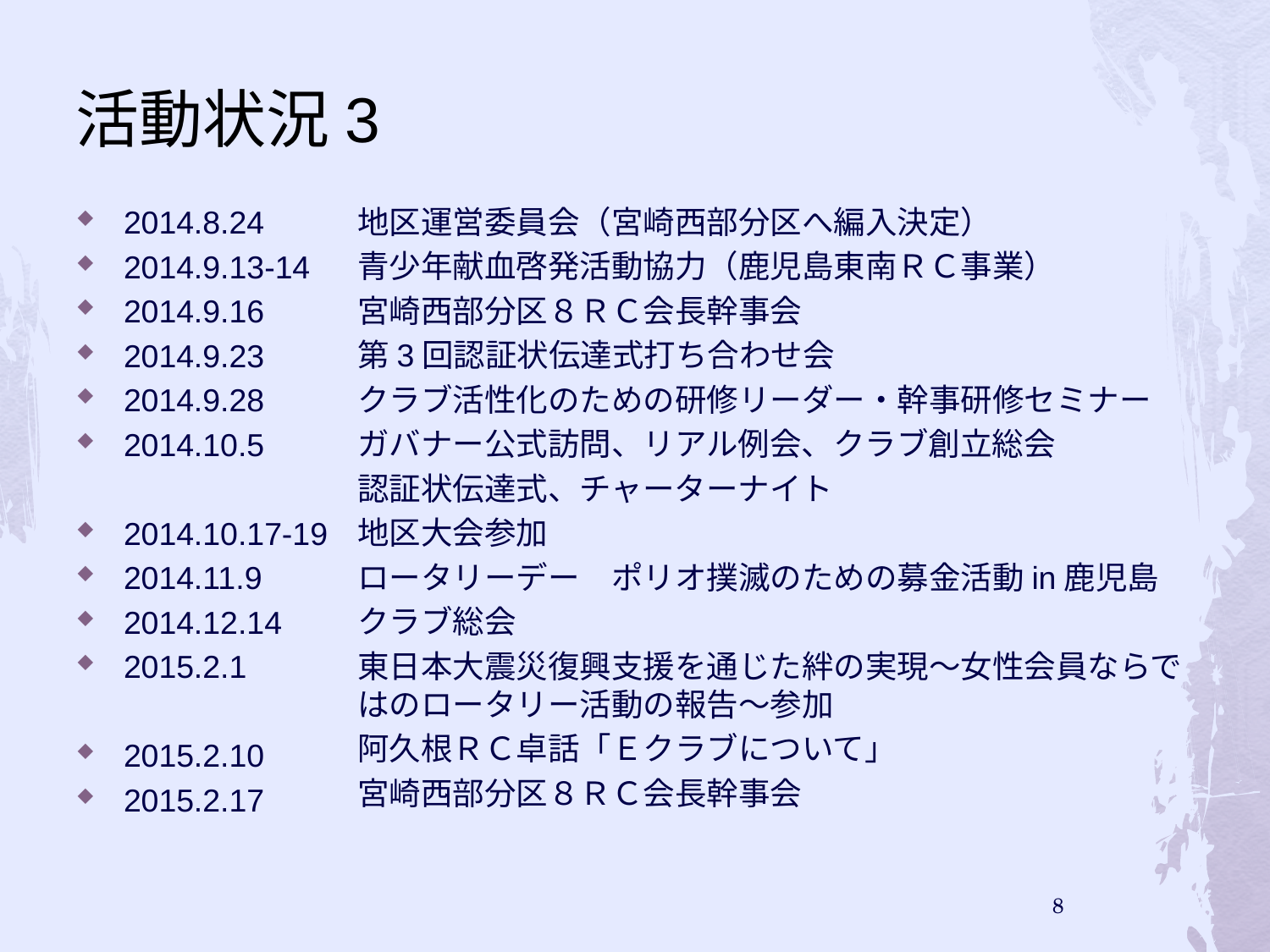

# 活動状況3
2014.8.24
2014.9.13-14
2014.9.16
2014.9.23
2014.9.28
2014.10.5

2014.10.17-19
2014.11.9
2014.12.14
2015.2.1

2015.2.10
2015.2.17
地区運営委員会（宮崎西部分区へ編入決定）
青少年献血啓発活動協力（鹿児島東南ＲＣ事業）
宮崎西部分区８ＲＣ会長幹事会
第3回認証状伝達式打ち合わせ会
クラブ活性化のための研修リーダー・幹事研修セミナー
ガバナー公式訪問、リアル例会、クラブ創立総会
認証状伝達式、チャーターナイト
地区大会参加
ロータリーデー　ポリオ撲滅のための募金活動in鹿児島
クラブ総会
東日本大震災復興支援を通じた絆の実現～女性会員ならではのロータリー活動の報告～参加
阿久根ＲＣ卓話「Ｅクラブについて」
宮崎西部分区８ＲＣ会長幹事会

8